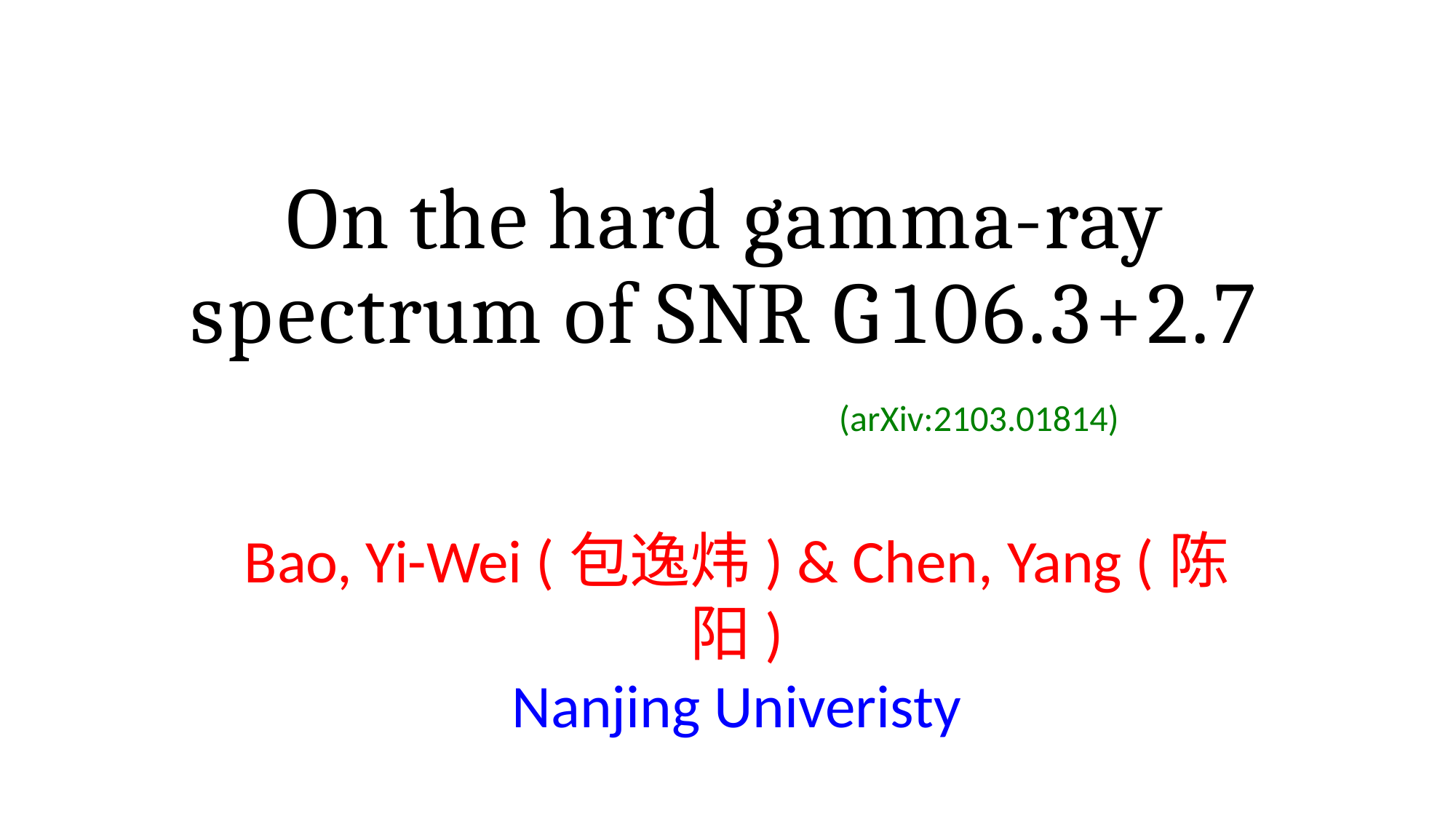

# On the hard gamma-ray spectrum of SNR G106.3+2.7
(arXiv:2103.01814)
Bao, Yi-Wei (包逸炜) & Chen, Yang (陈阳)
Nanjing Univeristy